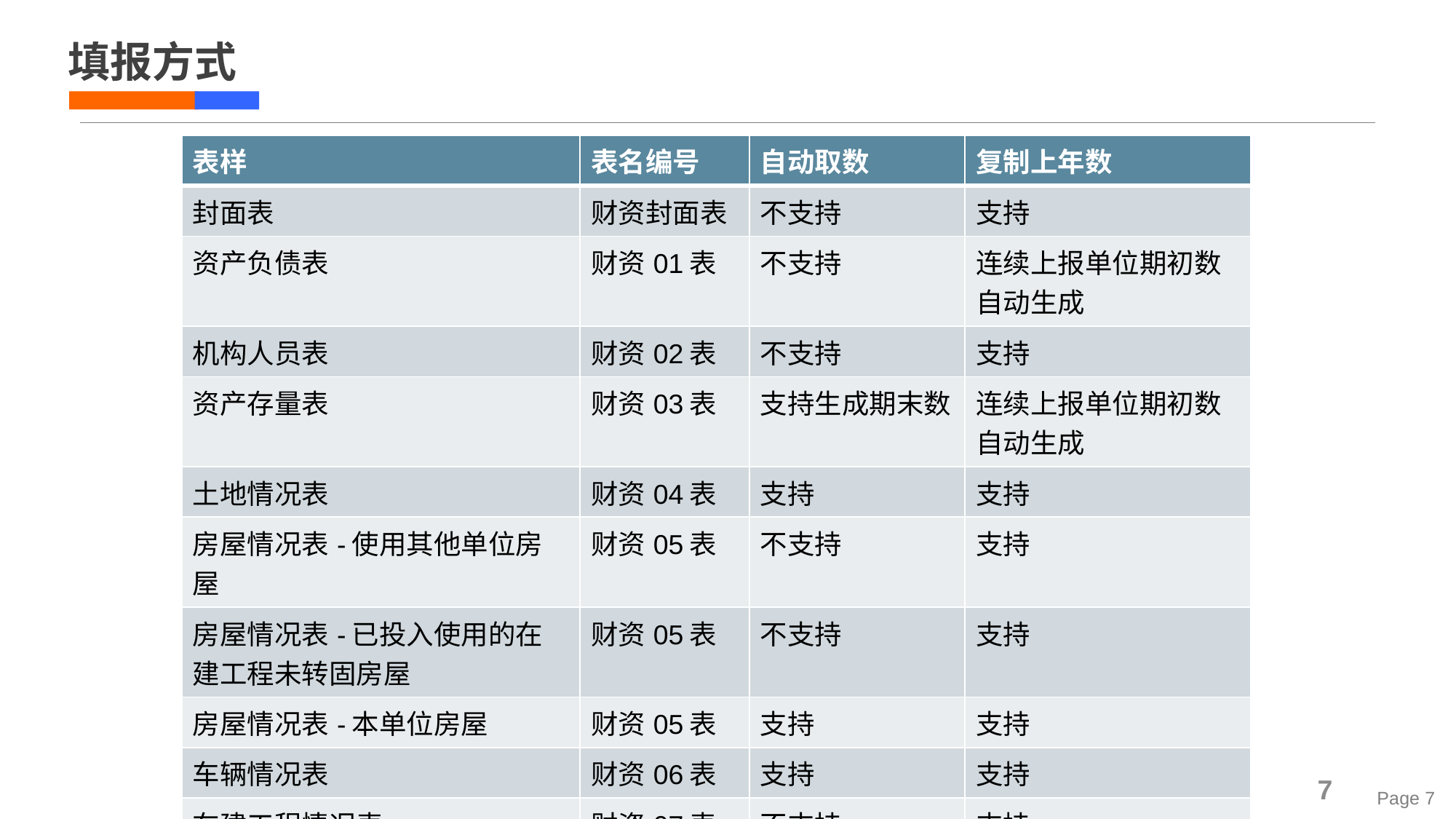

# 填报方式
| 表样 | 表名编号 | 自动取数 | 复制上年数 |
| --- | --- | --- | --- |
| 封面表 | 财资封面表 | 不支持 | 支持 |
| 资产负债表 | 财资01表 | 不支持 | 连续上报单位期初数自动生成 |
| 机构人员表 | 财资02表 | 不支持 | 支持 |
| 资产存量表 | 财资03表 | 支持生成期末数 | 连续上报单位期初数自动生成 |
| 土地情况表 | 财资04表 | 支持 | 支持 |
| 房屋情况表-使用其他单位房屋 | 财资05表 | 不支持 | 支持 |
| 房屋情况表-已投入使用的在建工程未转固房屋 | 财资05表 | 不支持 | 支持 |
| 房屋情况表-本单位房屋 | 财资05表 | 支持 | 支持 |
| 车辆情况表 | 财资06表 | 支持 | 支持 |
| 在建工程情况表 | 财资07表 | 不支持 | 支持 |
| 资产配置情况表 | 财资08表 | 支持 | 不支持 |
7